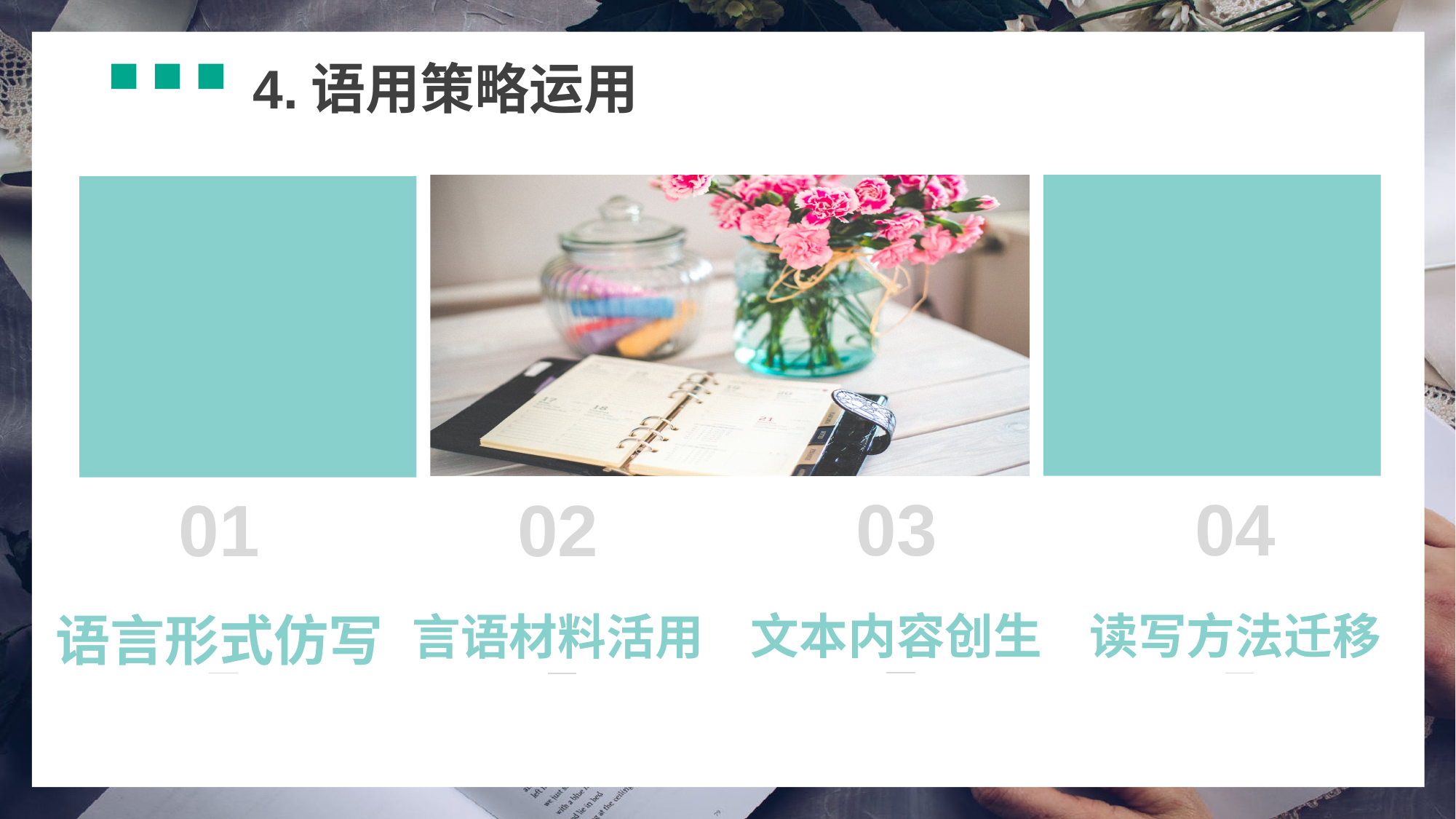

4.语用策略运用

03
04
01
02
文本内容创生
读写方法迁移
语言形式仿写
言语材料活用